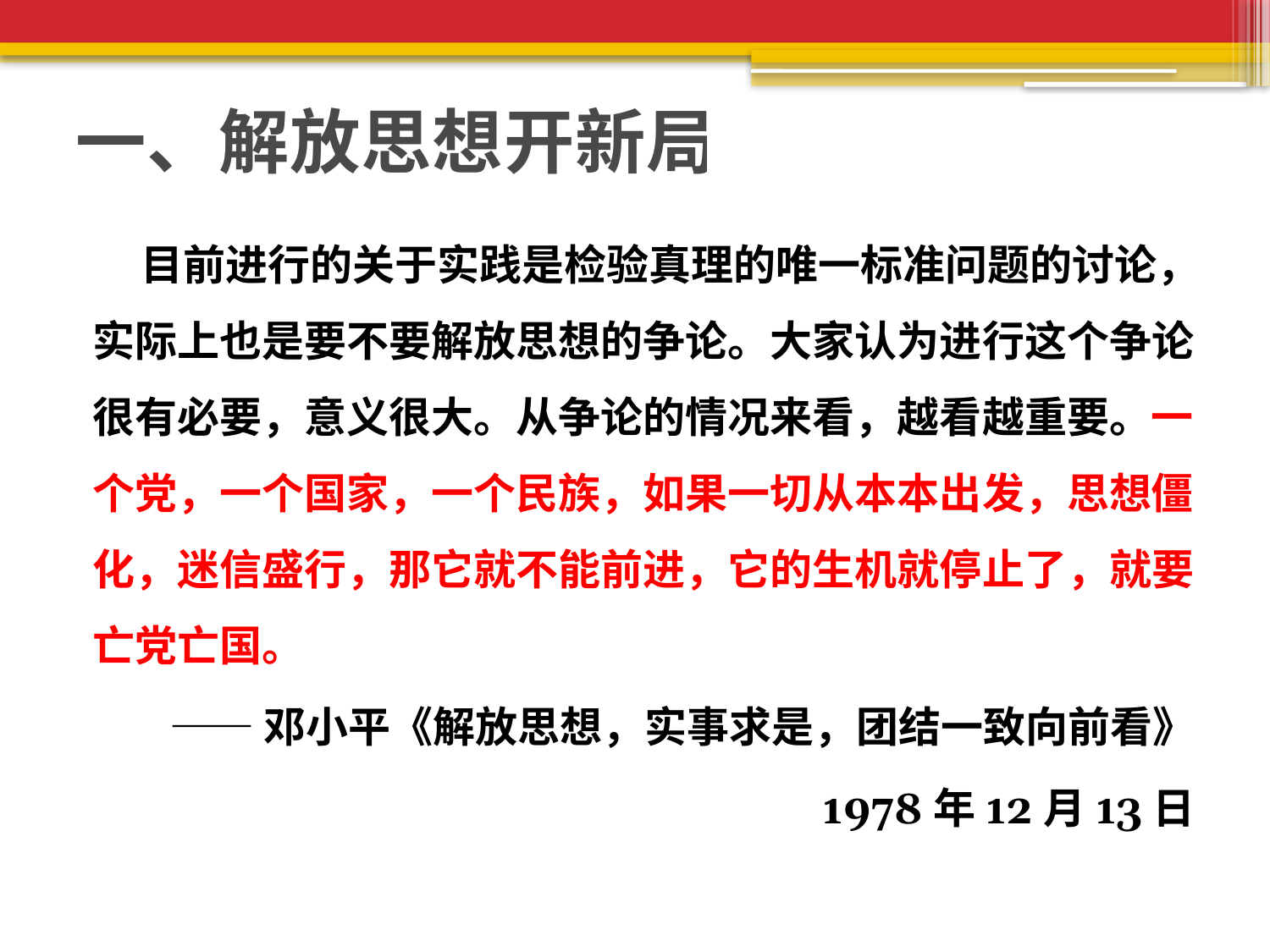

# 一、解放思想开新局
    目前进行的关于实践是检验真理的唯一标准问题的讨论，实际上也是要不要解放思想的争论。大家认为进行这个争论很有必要，意义很大。从争论的情况来看，越看越重要。一个党，一个国家，一个民族，如果一切从本本出发，思想僵化，迷信盛行，那它就不能前进，它的生机就停止了，就要亡党亡国。
——邓小平《解放思想，实事求是，团结一致向前看》
1978年12月13日